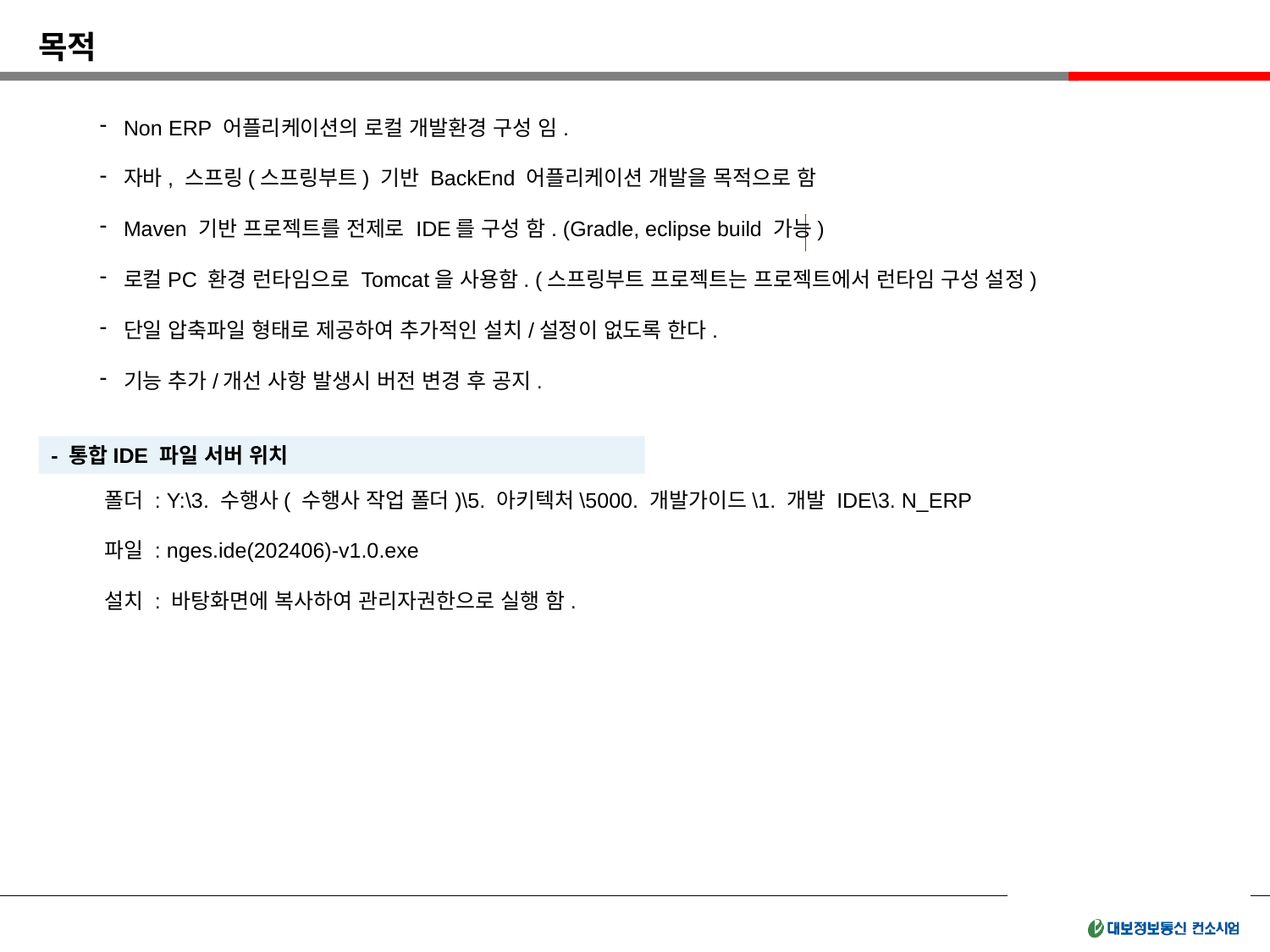

목적
Non ERP 어플리케이션의 로컬 개발환경 구성 임.

자바, 스프링(스프링부트) 기반 BackEnd 어플리케이션 개발을 목적으로 함

Maven 기반 프로젝트를 전제로 IDE를 구성 함. (Gradle, eclipse build 가능)

로컬PC 환경 런타임으로 Tomcat을 사용함. (스프링부트 프로젝트는 프로젝트에서 런타임 구성 설정)

단일 압축파일 형태로 제공하여 추가적인 설치/설정이 없도록 한다.

기능 추가/개선 사항 발생시 버전 변경 후 공지.

- 통합IDE 파일 서버 위치
폴더 : Y:\3. 수행사( 수행사 작업 폴더)\5. 아키텍처\5000. 개발가이드\1. 개발 IDE\3. N_ERP

파일 : nges.ide(202406)-v1.0.exe

설치 : 바탕화면에 복사하여 관리자권한으로 실행 함.